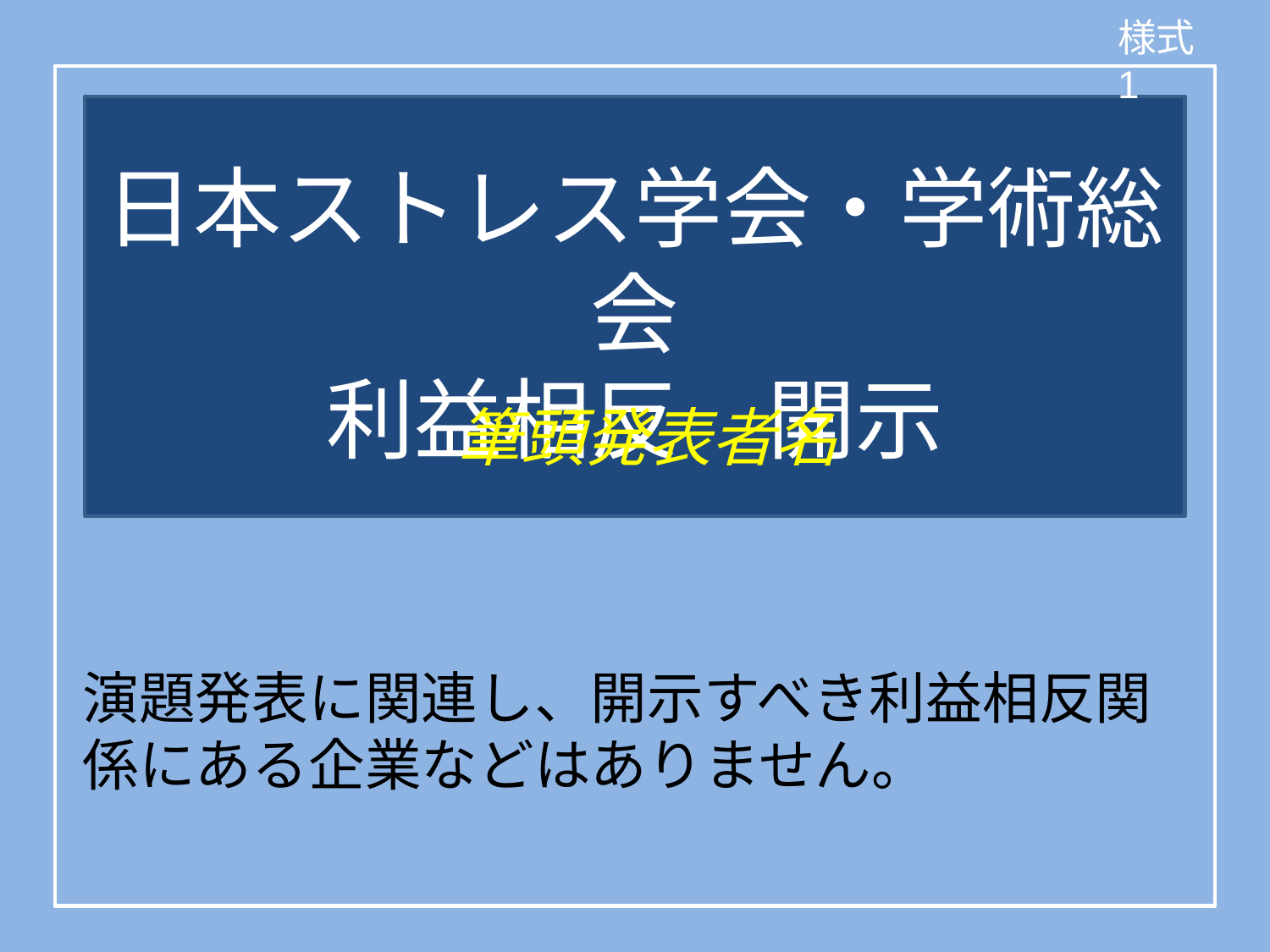

様式1

日本ストレス学会・学術総会
利益相反　開示
筆頭発表者名
演題発表に関連し、開示すべき利益相反関係にある企業などはありません。